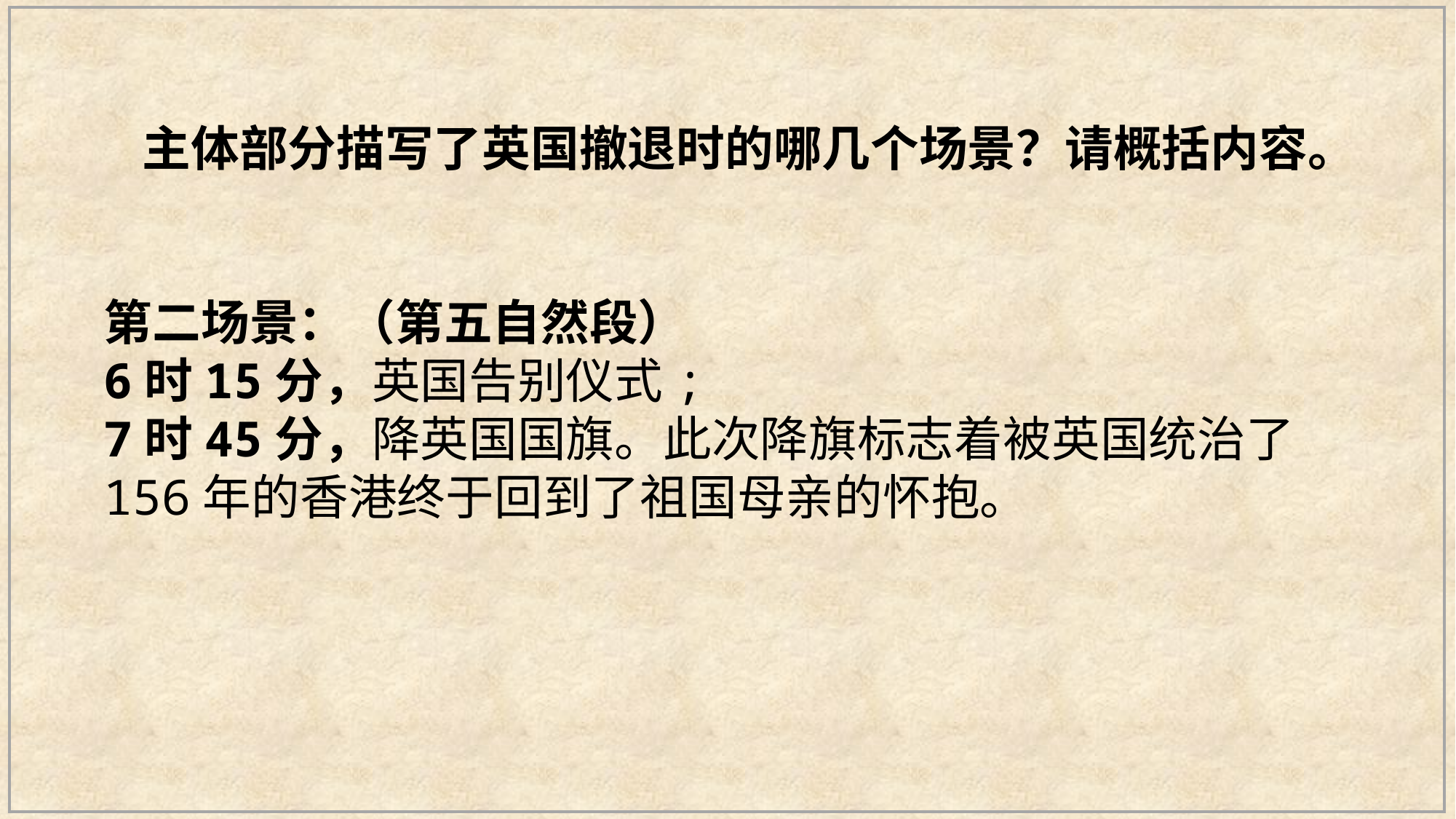

主体部分描写了英国撤退时的哪几个场景？请概括内容。
第二场景：（第五自然段）
6时15分，英国告别仪式;
7时45分，降英国国旗。此次降旗标志着被英国统治了156年的香港终于回到了祖国母亲的怀抱。